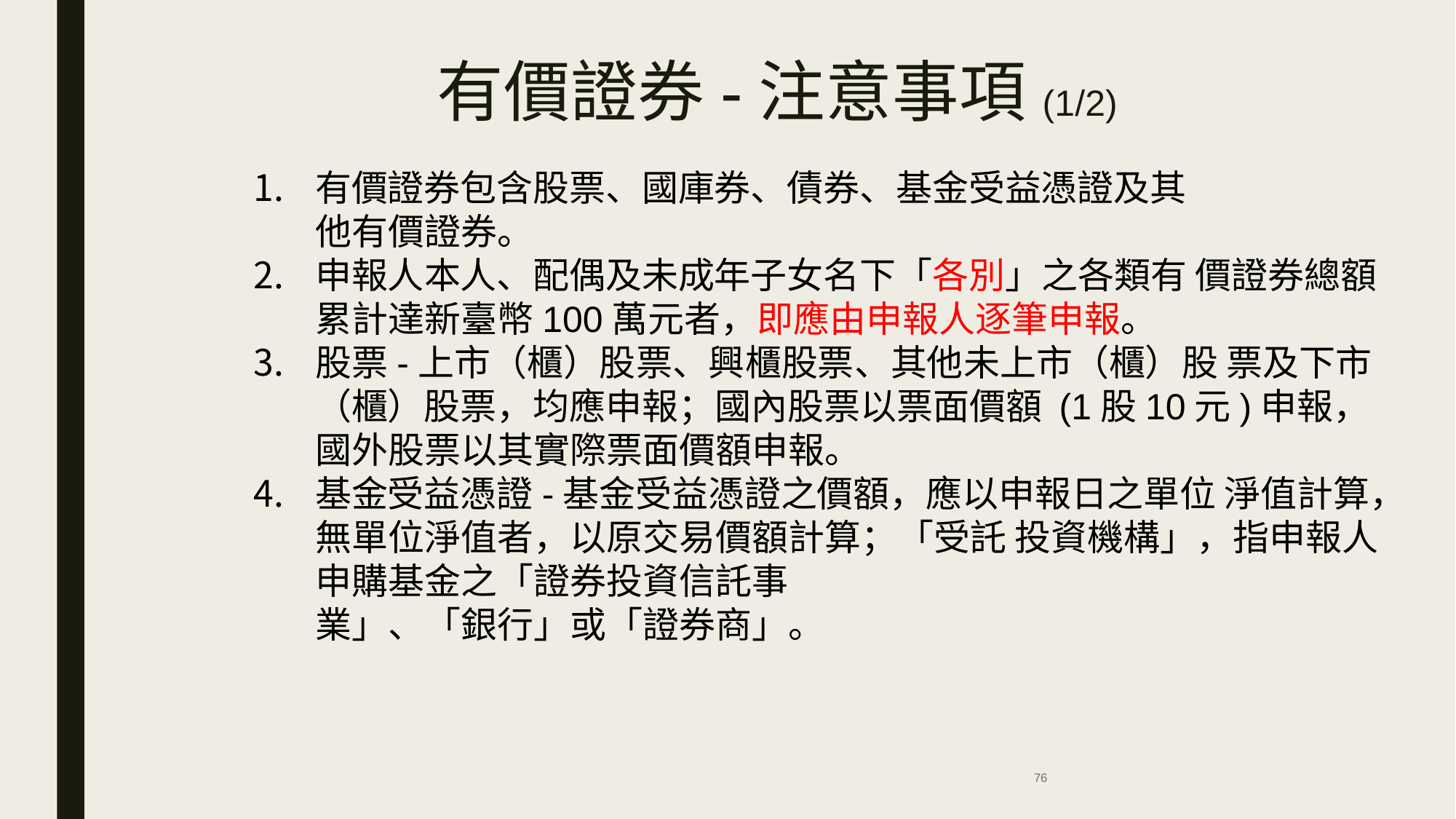

# 有價證券-注意事項(1/2)
有價證券包含股票、國庫券、債券、基金受益憑證及其
他有價證券。
申報人本人、配偶及未成年子女名下「各別」之各類有 價證券總額累計達新臺幣100萬元者，即應由申報人逐筆申報。
股票-上市（櫃）股票、興櫃股票、其他未上市（櫃）股 票及下市（櫃）股票，均應申報；國內股票以票面價額 (1股10元)申報，國外股票以其實際票面價額申報。
基金受益憑證-基金受益憑證之價額，應以申報日之單位 淨值計算，無單位淨值者，以原交易價額計算；「受託 投資機構」，指申報人申購基金之「證券投資信託事
業」、「銀行」或「證券商」。
76